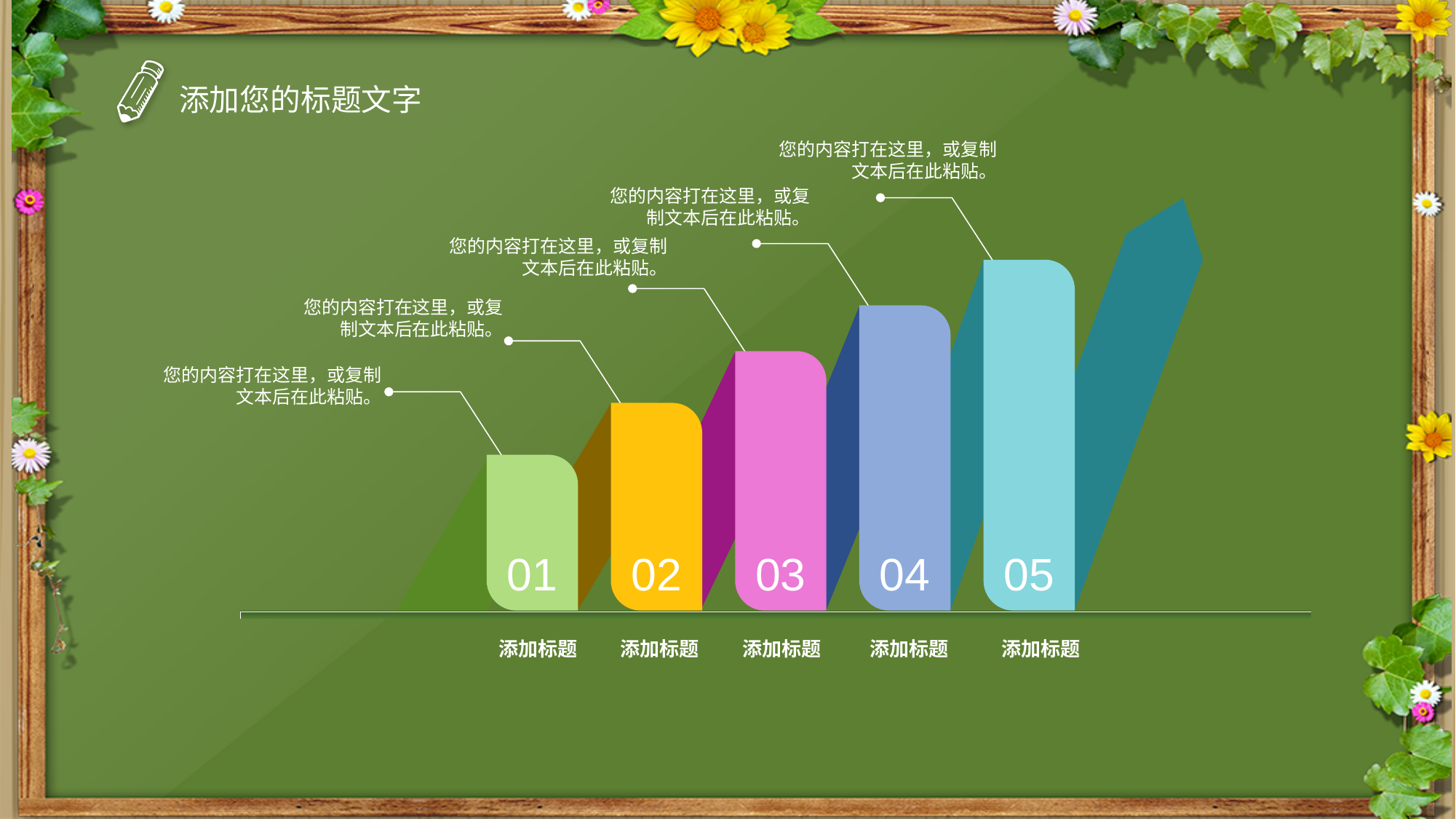

您的内容打在这里，或复制文本后在此粘贴。
您的内容打在这里，或复制文本后在此粘贴。

您的内容打在这里，或复制文本后在此粘贴。

05

您的内容打在这里，或复制文本后在此粘贴。
04

03

您的内容打在这里，或复制文本后在此粘贴。

02
01

添加标题
添加标题
添加标题
添加标题
添加标题